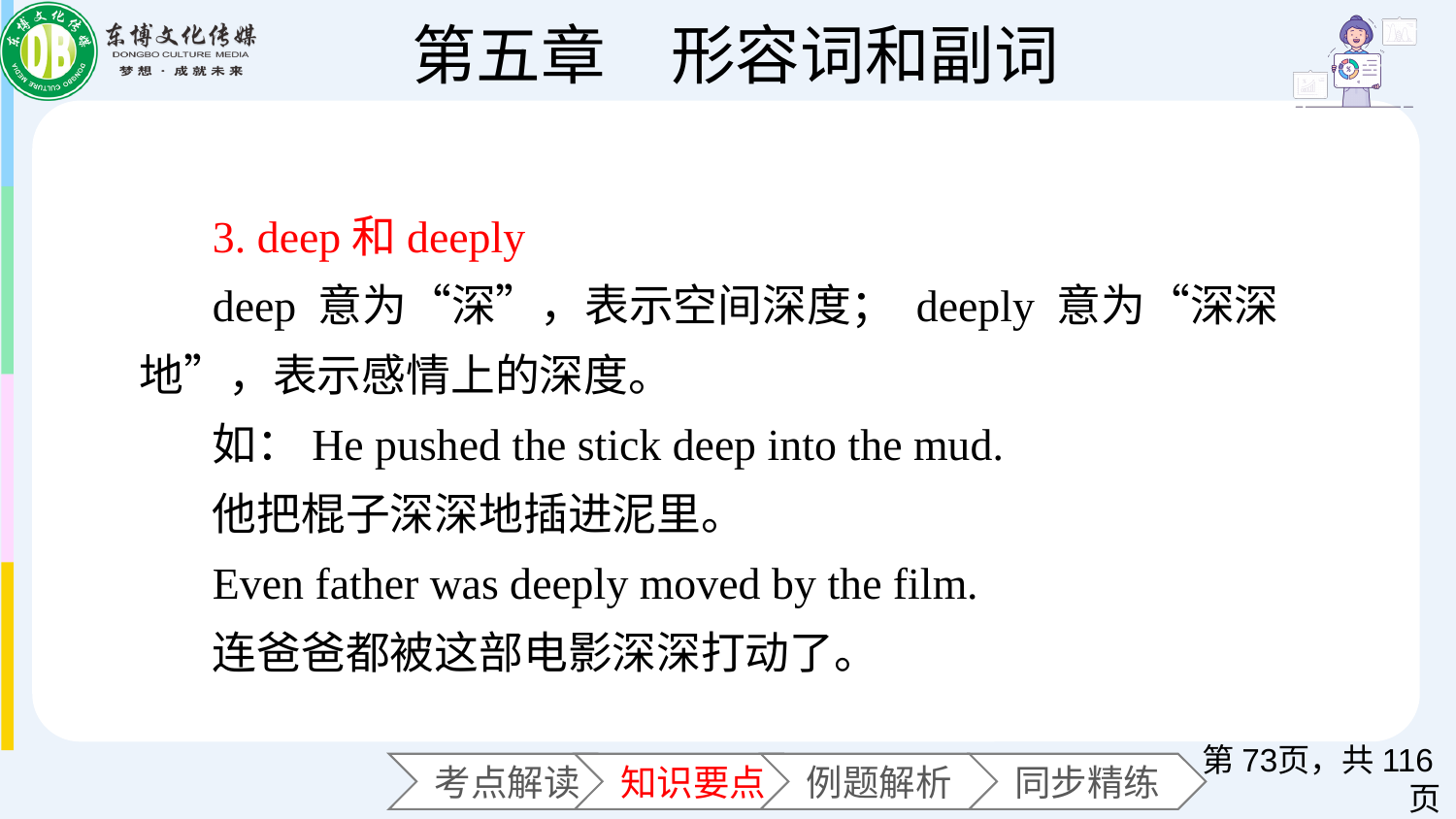

3. deep和deeply
deep 意为“深”，表示空间深度； deeply 意为“深深地”，表示感情上的深度。
如：He pushed the stick deep into the mud.
他把棍子深深地插进泥里。
Even father was deeply moved by the film.
连爸爸都被这部电影深深打动了。
第73页，共116页